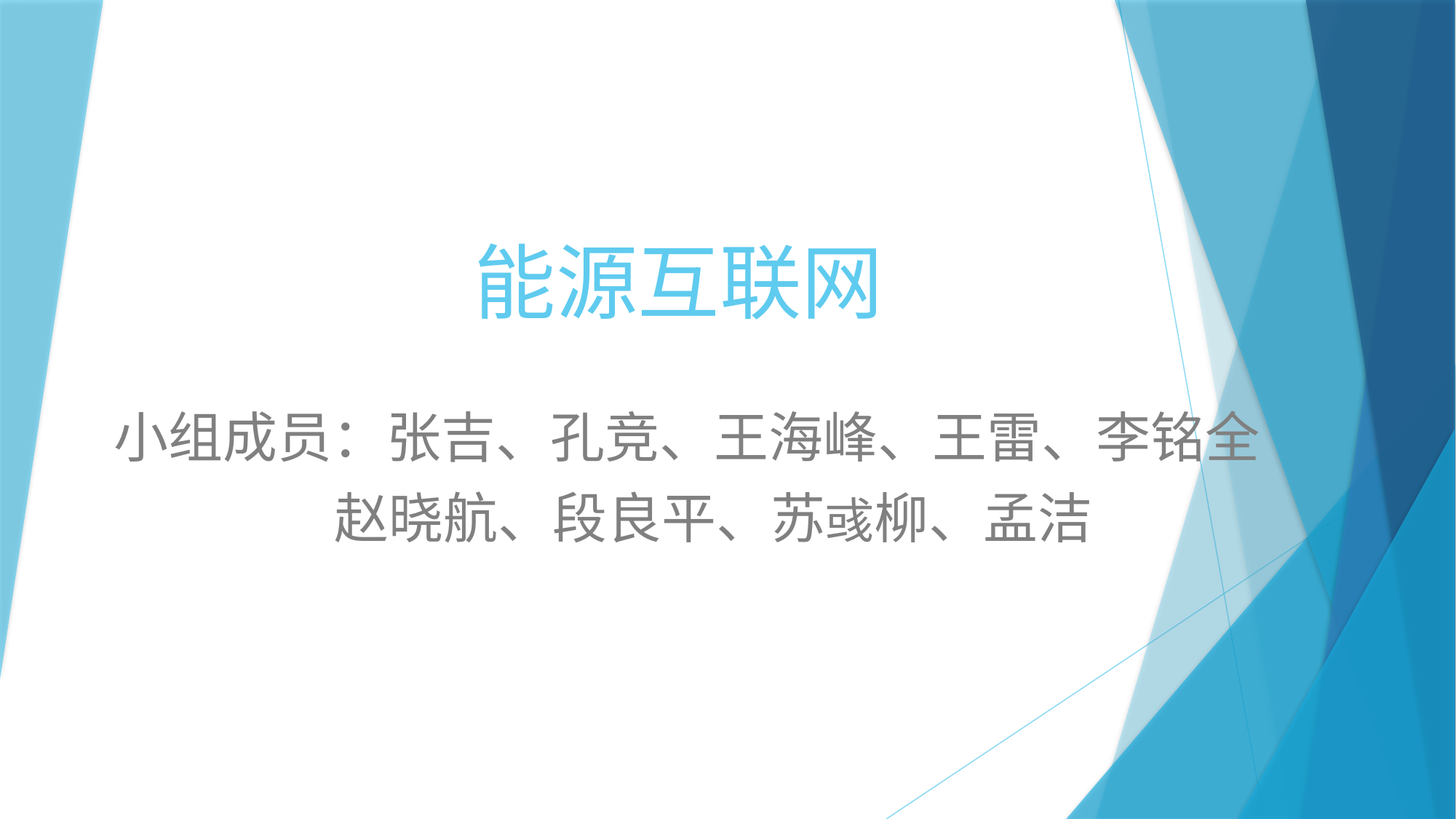

# 能源互联网
小组成员：张吉、孔竞、王海峰、王雷、李铭全
                 赵晓航、段良平、苏彧柳、孟洁